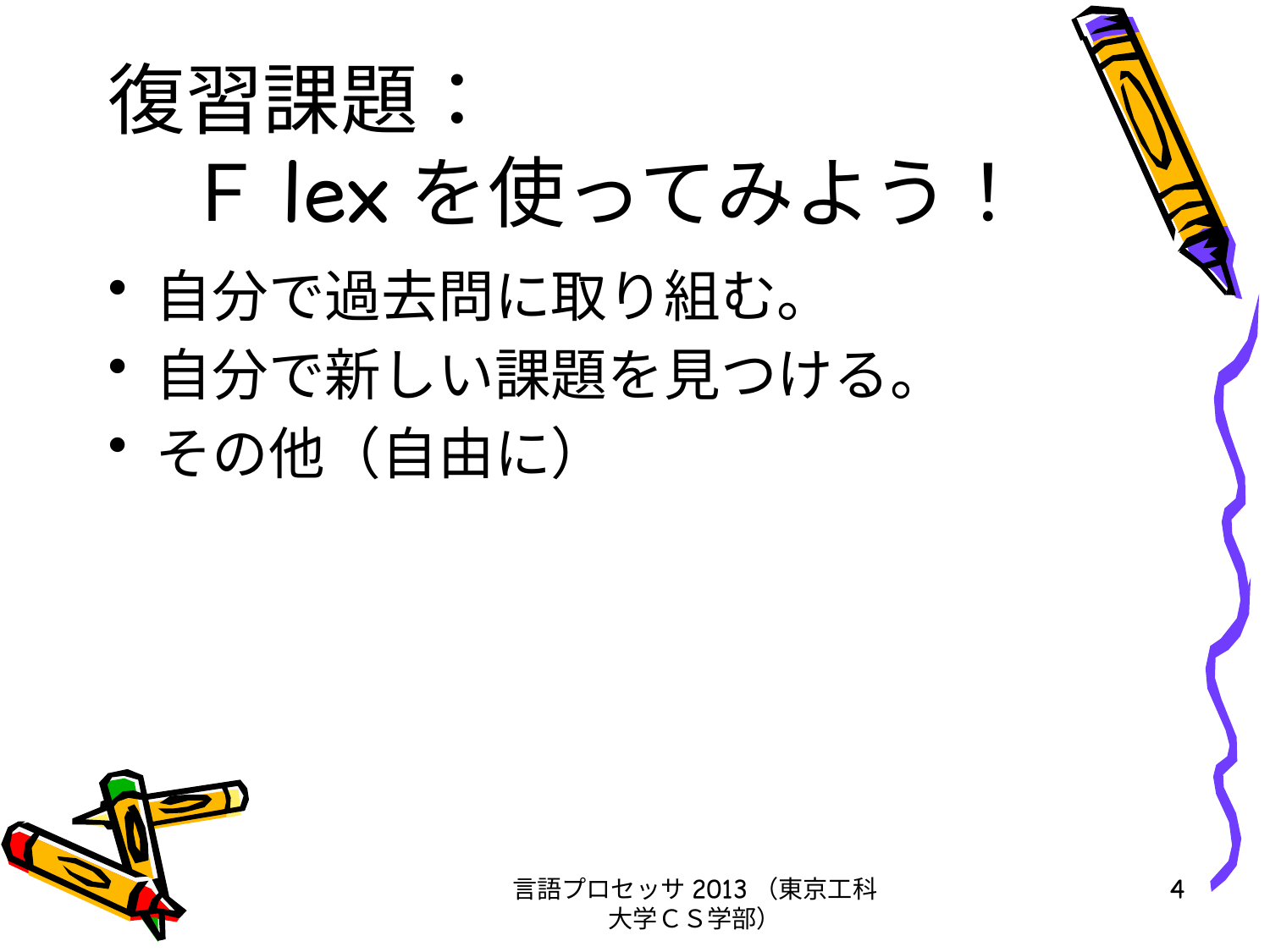

# 復習課題： 　Ｆlexを使ってみよう！
自分で過去問に取り組む。
自分で新しい課題を見つける。
その他（自由に）
言語プロセッサ2013（東京工科大学ＣＳ学部）
4